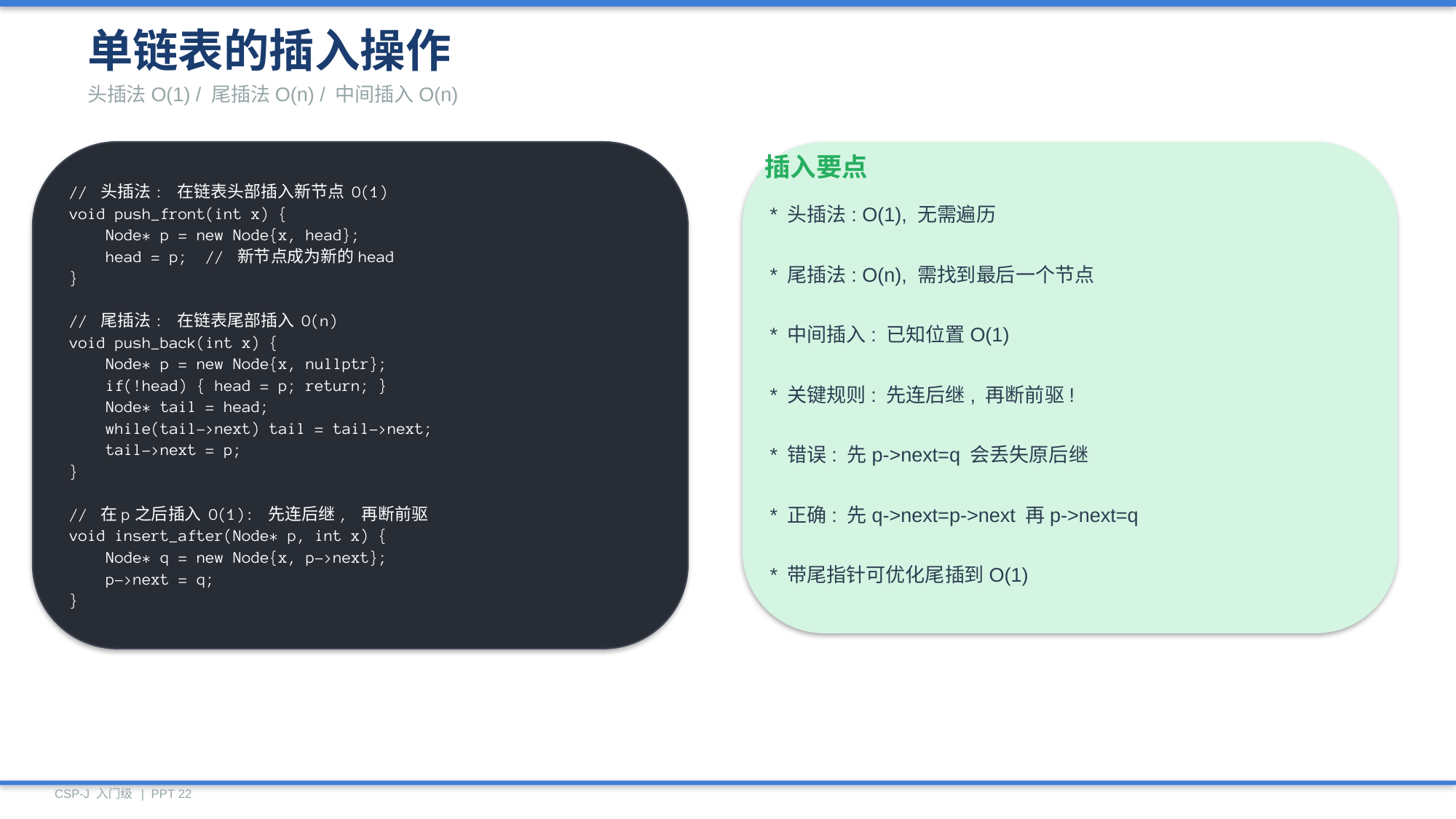

单链表的插入操作
头插法O(1) / 尾插法O(n) / 中间插入O(n)
// 头插法: 在链表头部插入新节点 O(1)
void push_front(int x) {
    Node* p = new Node{x, head};
    head = p;  // 新节点成为新的head
}

// 尾插法: 在链表尾部插入 O(n)
void push_back(int x) {
    Node* p = new Node{x, nullptr};
    if(!head) { head = p; return; }
    Node* tail = head;
    while(tail->next) tail = tail->next;
    tail->next = p;
}

// 在p之后插入 O(1): 先连后继, 再断前驱
void insert_after(Node* p, int x) {
    Node* q = new Node{x, p->next};
    p->next = q;
}

插入要点
* 头插法: O(1), 无需遍历
* 尾插法: O(n), 需找到最后一个节点
* 中间插入: 已知位置O(1)
* 关键规则: 先连后继, 再断前驱!
* 错误: 先p->next=q 会丢失原后继
* 正确: 先q->next=p->next 再p->next=q
* 带尾指针可优化尾插到O(1)

CSP-J 入门级  |  PPT 22